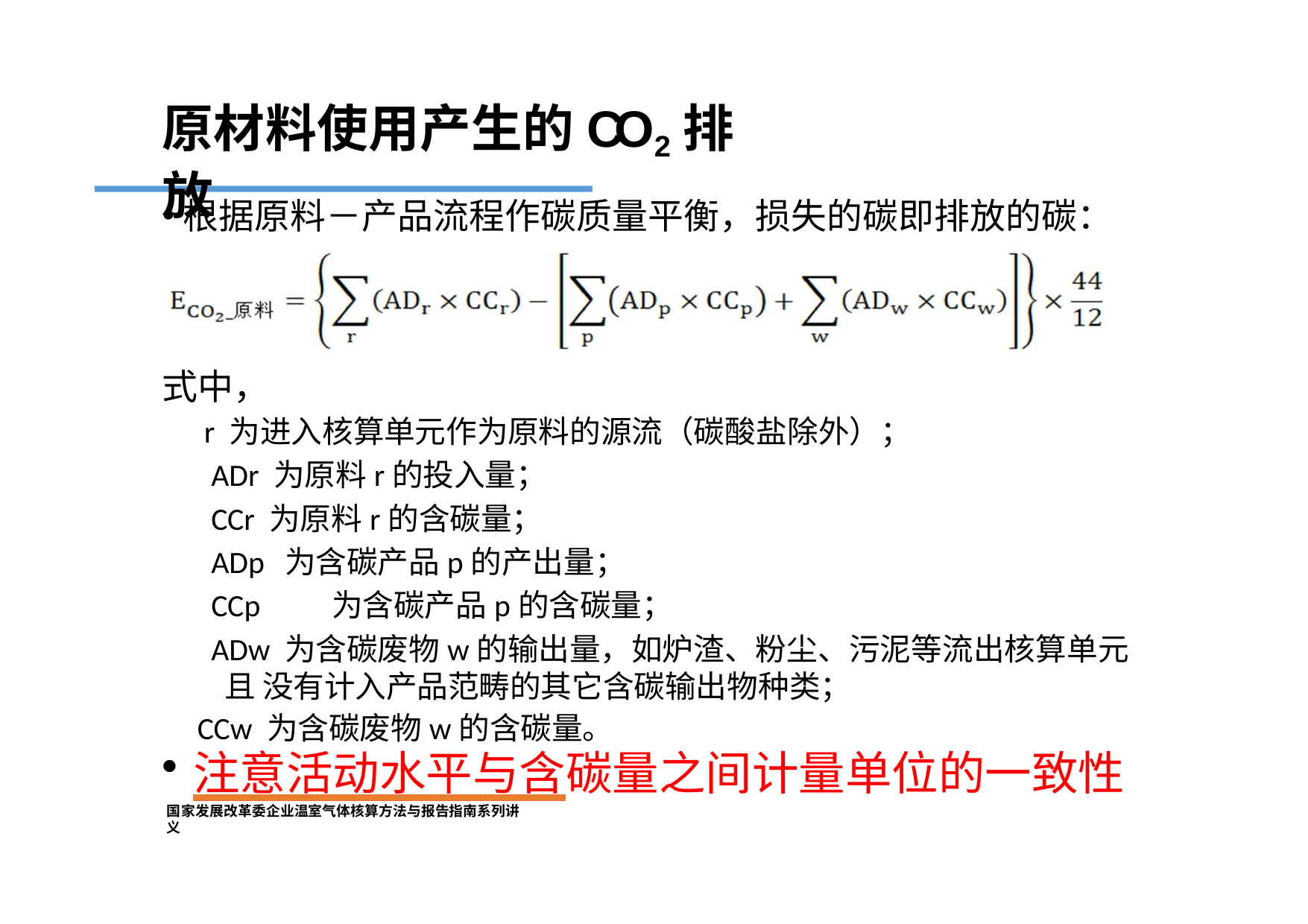

# 原材料使用产生的CO2排放

根据原料－产品流程作碳质量平衡，损失的碳即排放的碳：

式中，
r 为进入核算单元作为原料的源流（碳酸盐除外）；
ADr 为原料r的投入量；
CCr 为原料r的含碳量；
ADp 为含碳产品p的产出量；
CCp	为含碳产品p的含碳量；
ADw 为含碳废物w的输出量，如炉渣、粉尘、污泥等流出核算单元且 没有计入产品范畴的其它含碳输出物种类；
CCw 为含碳废物w的含碳量。
注意活动水平与含碳量之间计量单位的一致性
国家发展改革委企业温室气体核算方法与报告指南系列讲义